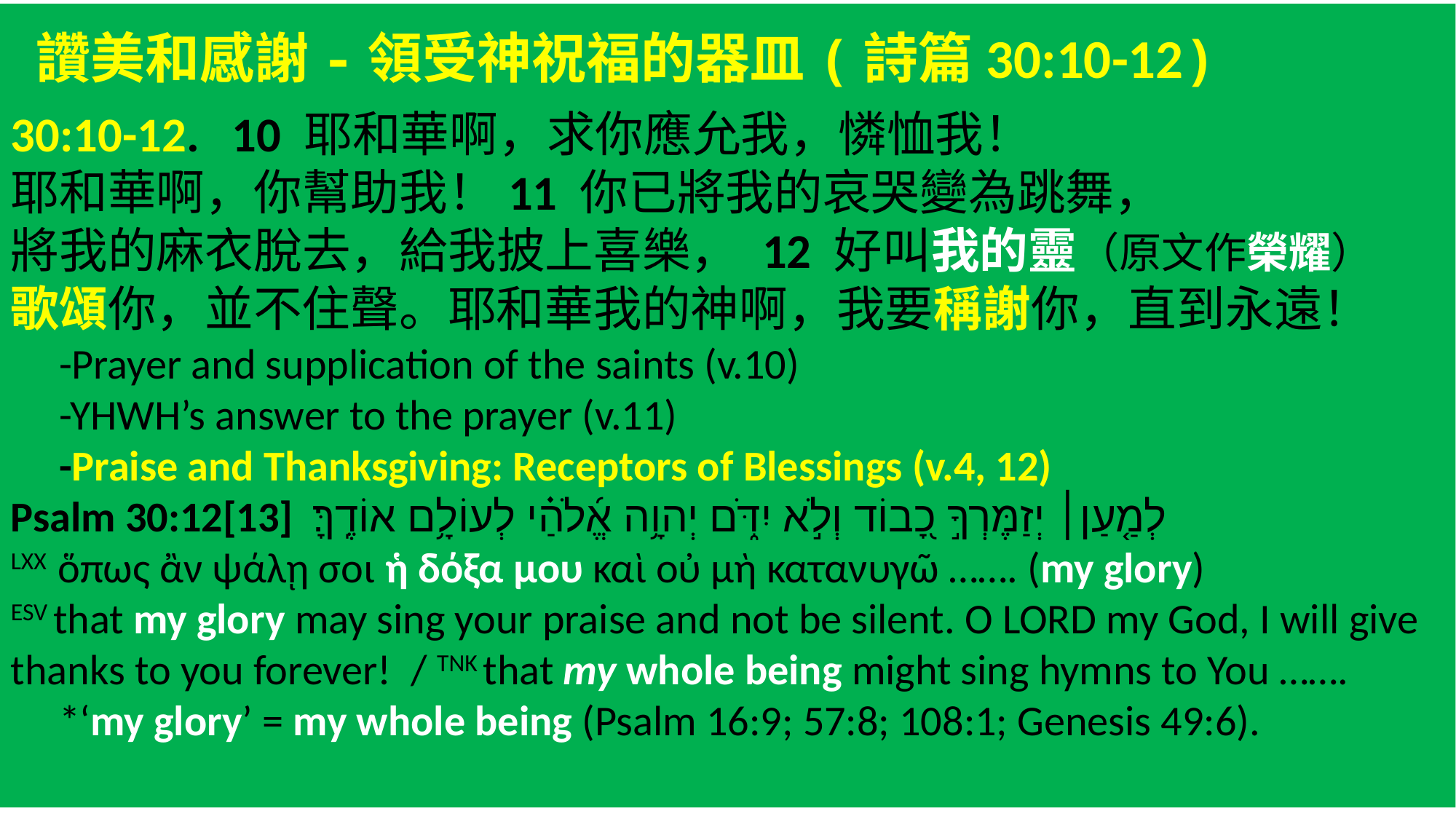

讚美和感謝-領受神祝福的器皿(詩篇30:10-12)

30:10-12.   10 耶和華啊，求你應允我，憐恤我！
耶和華啊，你幫助我！11 你已將我的哀哭變為跳舞，
將我的麻衣脫去，給我披上喜樂， 12 好叫我的靈（原文作榮耀）
歌頌你，並不住聲。耶和華我的神啊，我要稱謝你，直到永遠！
     -Prayer and supplication of the saints (v.10)
     -YHWH’s answer to the prayer (v.11)
     -Praise and Thanksgiving: Receptors of Blessings (v.4, 12)
Psalm 30:12[13]  ‎לְמַ֤עַן׀ יְזַמֶּרְךָ֣ כָ֭בוֹד וְלֹ֣א יִדֹּ֑ם יְהוָ֥ה אֱ֜לֹהַ֗י לְעוֹלָ֥ם אוֹדֶֽךָּ׃
LXX  ὅπως ἂν ψάλῃ σοι ἡ δόξα μου καὶ οὐ μὴ κατανυγῶ ……. (my glory)
ESV that my glory may sing your praise and not be silent. O LORD my God, I will give thanks to you forever!  / TNK that my whole being might sing hymns to You …….
     *‘my glory’ = my whole being (Psalm 16:9; 57:8; 108:1; Genesis 49:6).